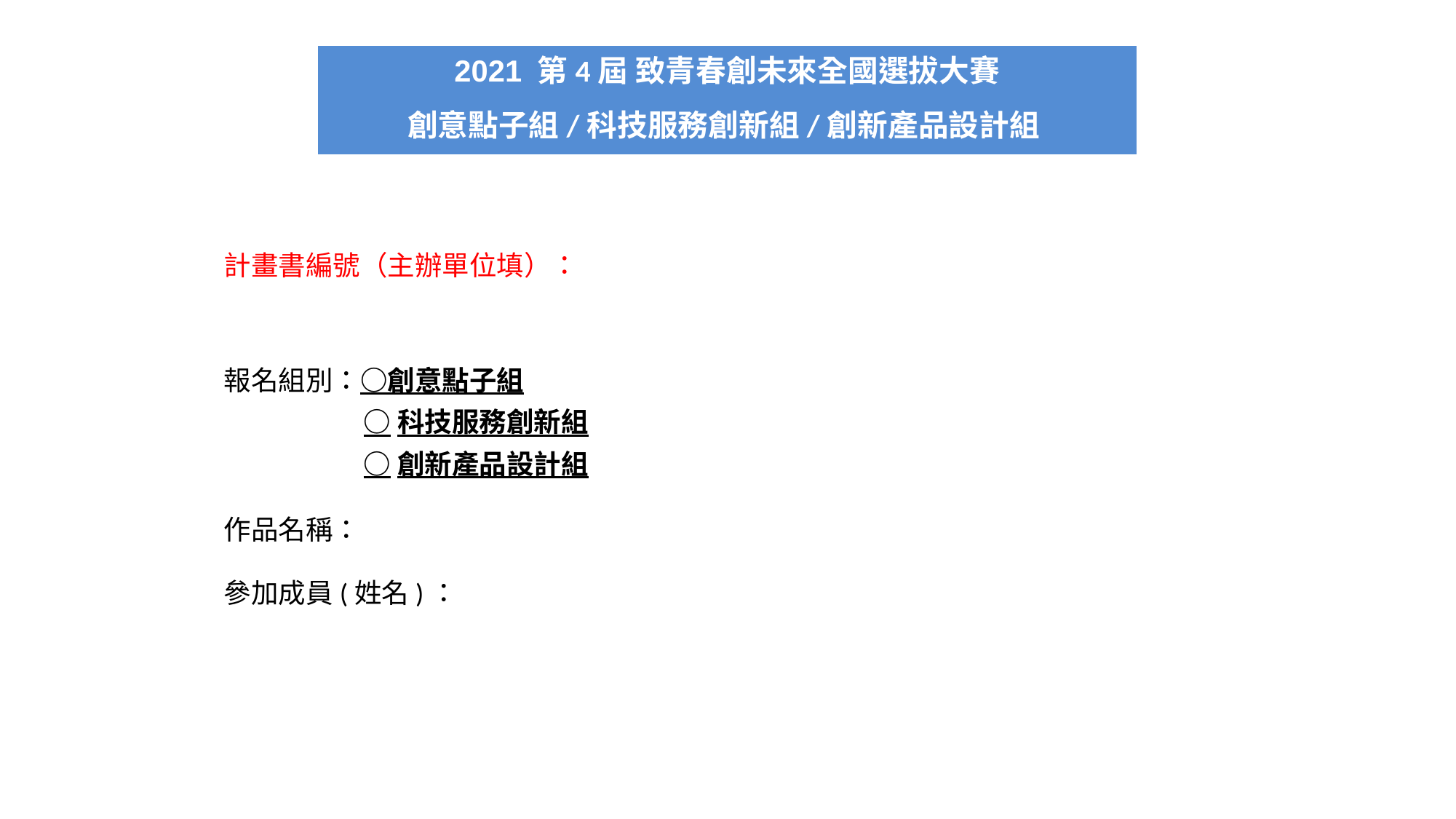

2021 第4屆 致青春創未來全國選拔大賽
創意點子組/科技服務創新組/創新產品設計組
計畫書編號（主辦單位填）：

報名組別：○創意點子組
○科技服務創新組
○創新產品設計組

作品名稱：

參加成員(姓名)：